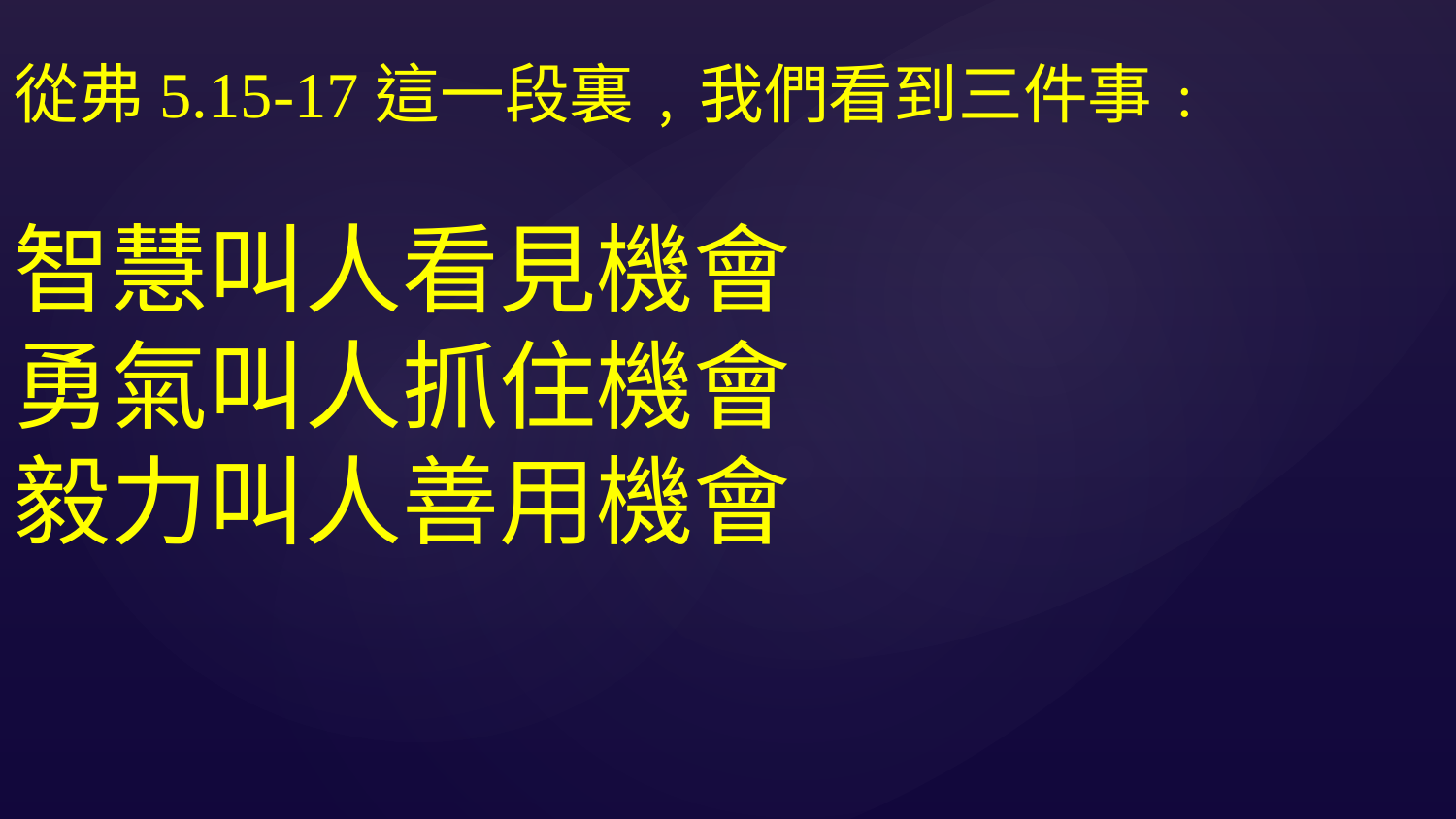

從弗5.15-17這一段裏﹐我們看到三件事﹕

智慧叫人看見機會
勇氣叫人抓住機會
毅力叫人善用機會